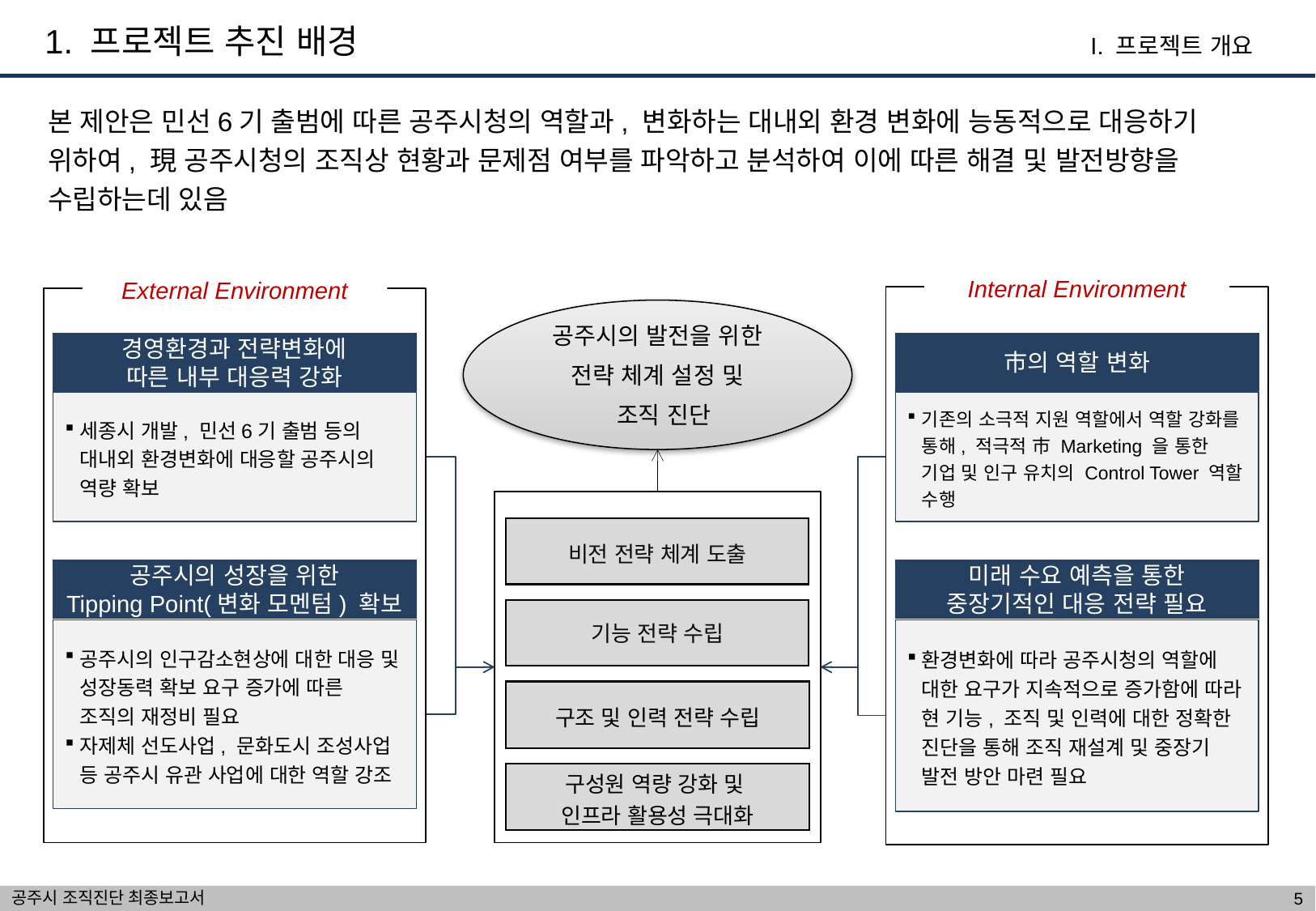

1. 프로젝트 추진 배경
I. 프로젝트 개요
본 제안은 민선6기 출범에 따른 공주시청의 역할과, 변화하는 대내외 환경 변화에 능동적으로 대응하기 위하여, 現 공주시청의 조직상 현황과 문제점 여부를 파악하고 분석하여 이에 따른 해결 및 발전방향을 수립하는데 있음
Internal Environment
External Environment

공주시의 발전을 위한
전략 체계 설정 및
 조직 진단
경영환경과 전략변화에
따른 내부 대응력 강화
市의 역할 변화
세종시 개발, 민선6기 출범 등의 대내외 환경변화에 대응할 공주시의 역량 확보
기존의 소극적 지원 역할에서 역할 강화를 통해, 적극적 市 Marketing 을 통한 기업 및 인구 유치의 Control Tower 역할 수행

비전 전략 체계 도출
공주시의 성장을 위한
Tipping Point(변화 모멘텀) 확보
미래 수요 예측을 통한
중장기적인 대응 전략 필요
기능 전략 수립
공주시의 인구감소현상에 대한 대응 및 성장동력 확보 요구 증가에 따른 조직의 재정비 필요
자제체 선도사업, 문화도시 조성사업 등 공주시 유관 사업에 대한 역할 강조
환경변화에 따라 공주시청의 역할에 대한 요구가 지속적으로 증가함에 따라 현 기능, 조직 및 인력에 대한 정확한 진단을 통해 조직 재설계 및 중장기 발전 방안 마련 필요
구조 및 인력 전략 수립
구성원 역량 강화 및
인프라 활용성 극대화